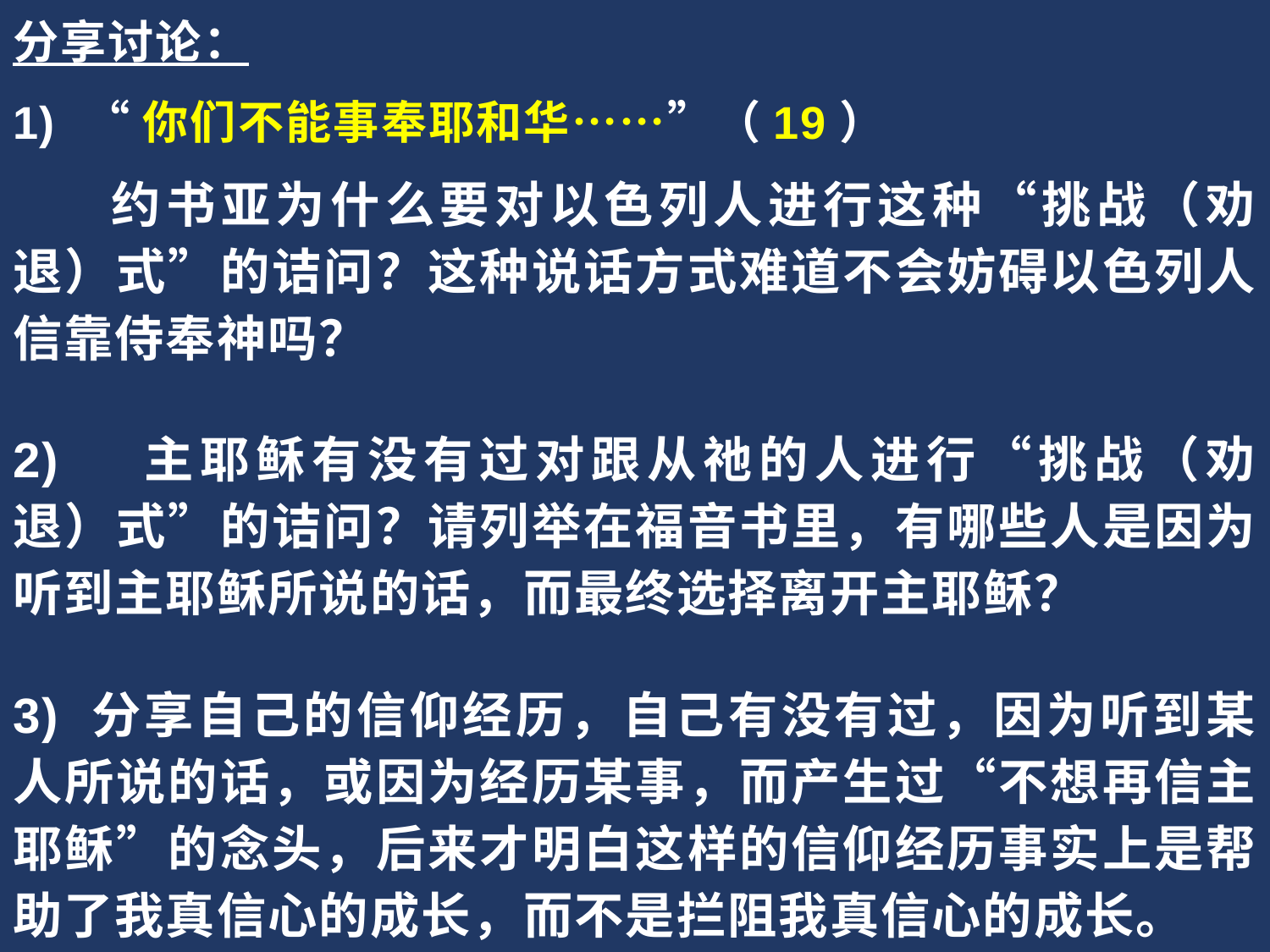

分享讨论：
“你们不能事奉耶和华……”（19）
     约书亚为什么要对以色列人进行这种“挑战（劝退）式”的诘问？这种说话方式难道不会妨碍以色列人信靠侍奉神吗？

2)	主耶稣有没有过对跟从祂的人进行“挑战（劝退）式”的诘问？请列举在福音书里，有哪些人是因为听到主耶稣所说的话，而最终选择离开主耶稣？

3) 分享自己的信仰经历，自己有没有过，因为听到某人所说的话，或因为经历某事，而产生过“不想再信主耶稣”的念头，后来才明白这样的信仰经历事实上是帮助了我真信心的成长，而不是拦阻我真信心的成长。